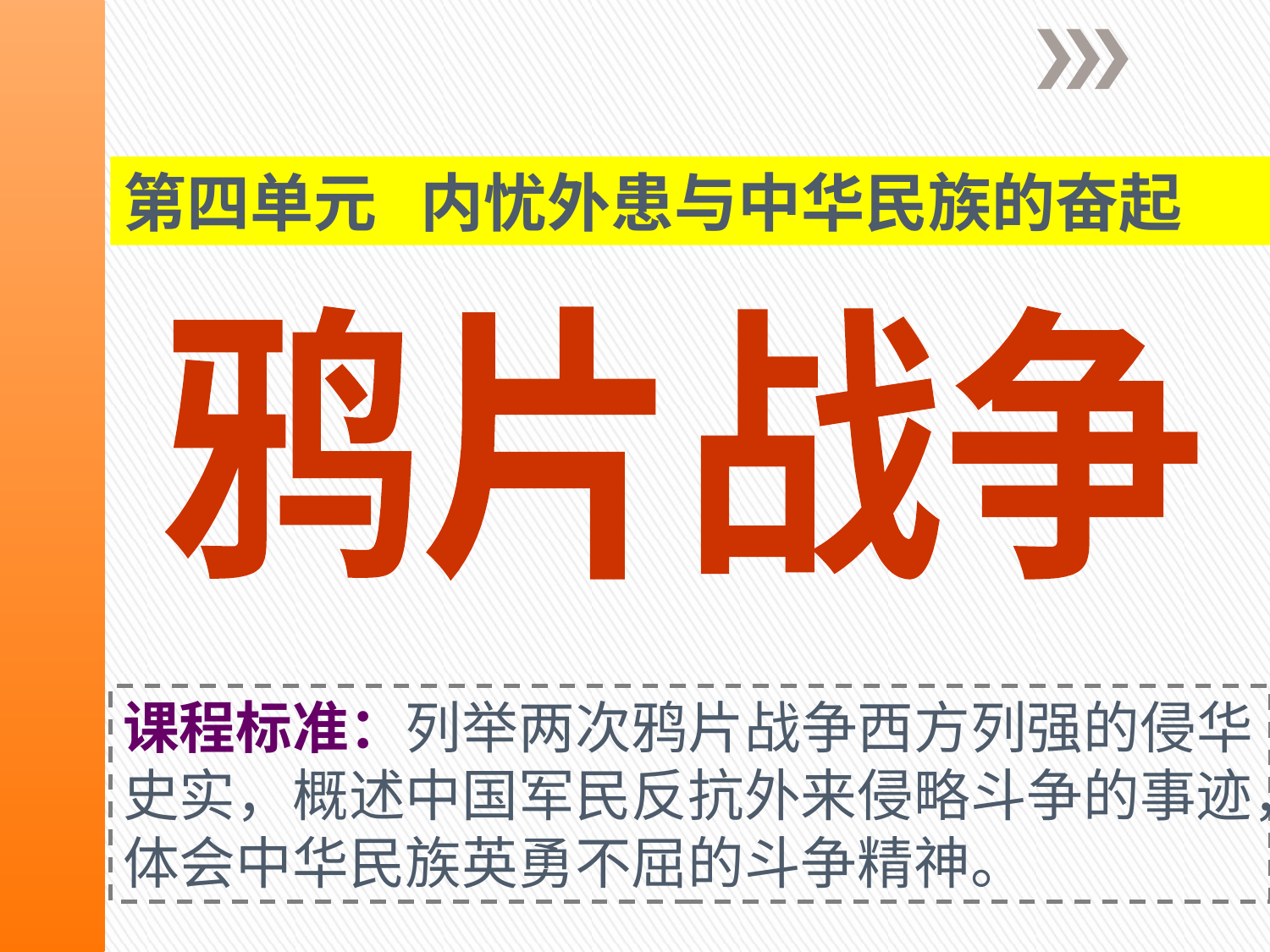

第四单元   内忧外患与中华民族的奋起

鸦片战争
课程标准：列举两次鸦片战争西方列强的侵华史实，概述中国军民反抗外来侵略斗争的事迹，体会中华民族英勇不屈的斗争精神。